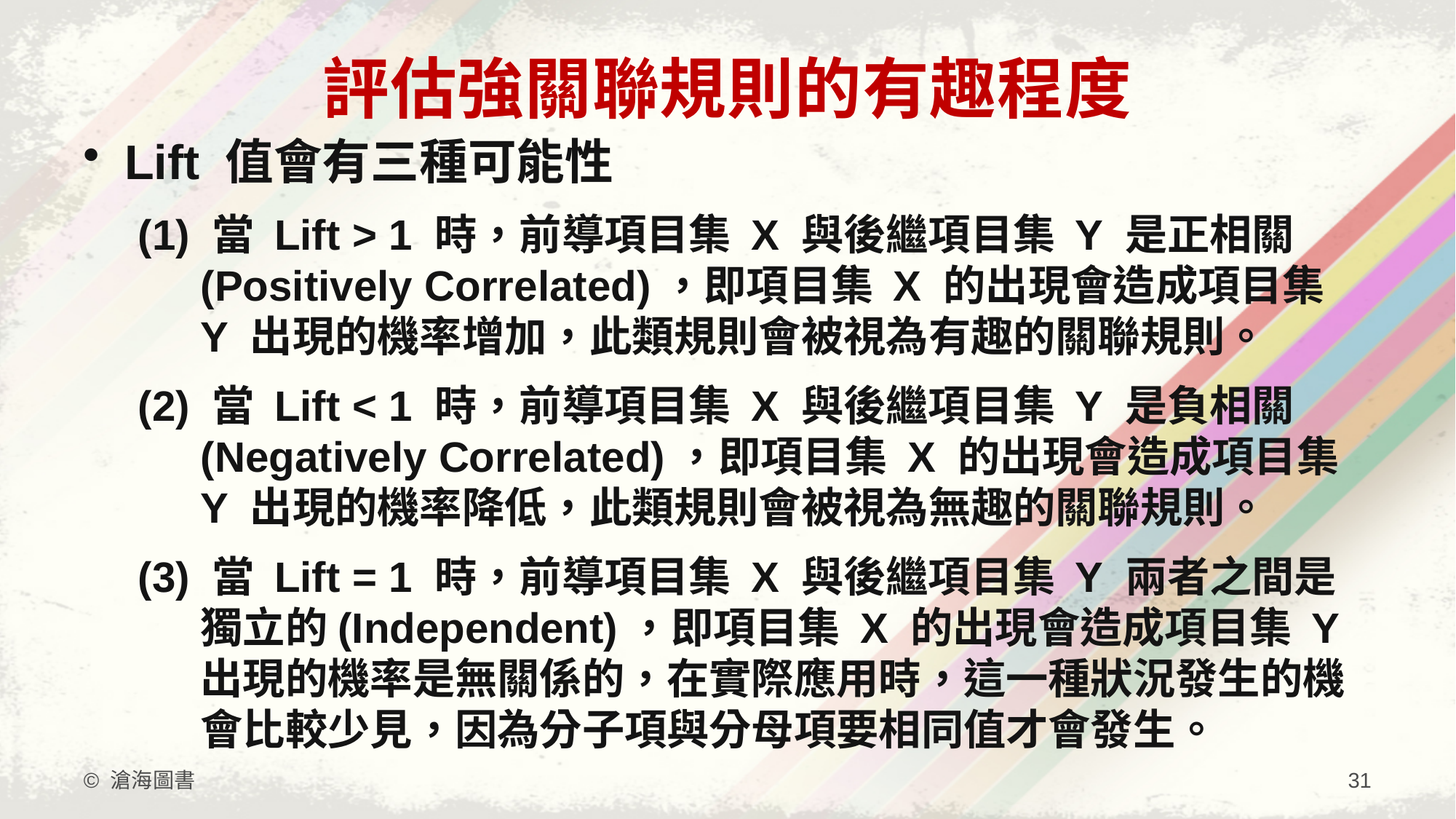

# 評估強關聯規則的有趣程度
Lift 值會有三種可能性
(1) 當 Lift > 1 時，前導項目集 X 與後繼項目集 Y 是正相關 (Positively Correlated)，即項目集 X 的出現會造成項目集 Y 出現的機率增加，此類規則會被視為有趣的關聯規則。
(2) 當 Lift < 1 時，前導項目集 X 與後繼項目集 Y 是負相關 (Negatively Correlated)，即項目集 X 的出現會造成項目集 Y 出現的機率降低，此類規則會被視為無趣的關聯規則。
(3) 當 Lift = 1 時，前導項目集 X 與後繼項目集 Y 兩者之間是獨立的(Independent)，即項目集 X 的出現會造成項目集 Y 出現的機率是無關係的，在實際應用時，這一種狀況發生的機會比較少見，因為分子項與分母項要相同值才會發生。
© 滄海圖書

31